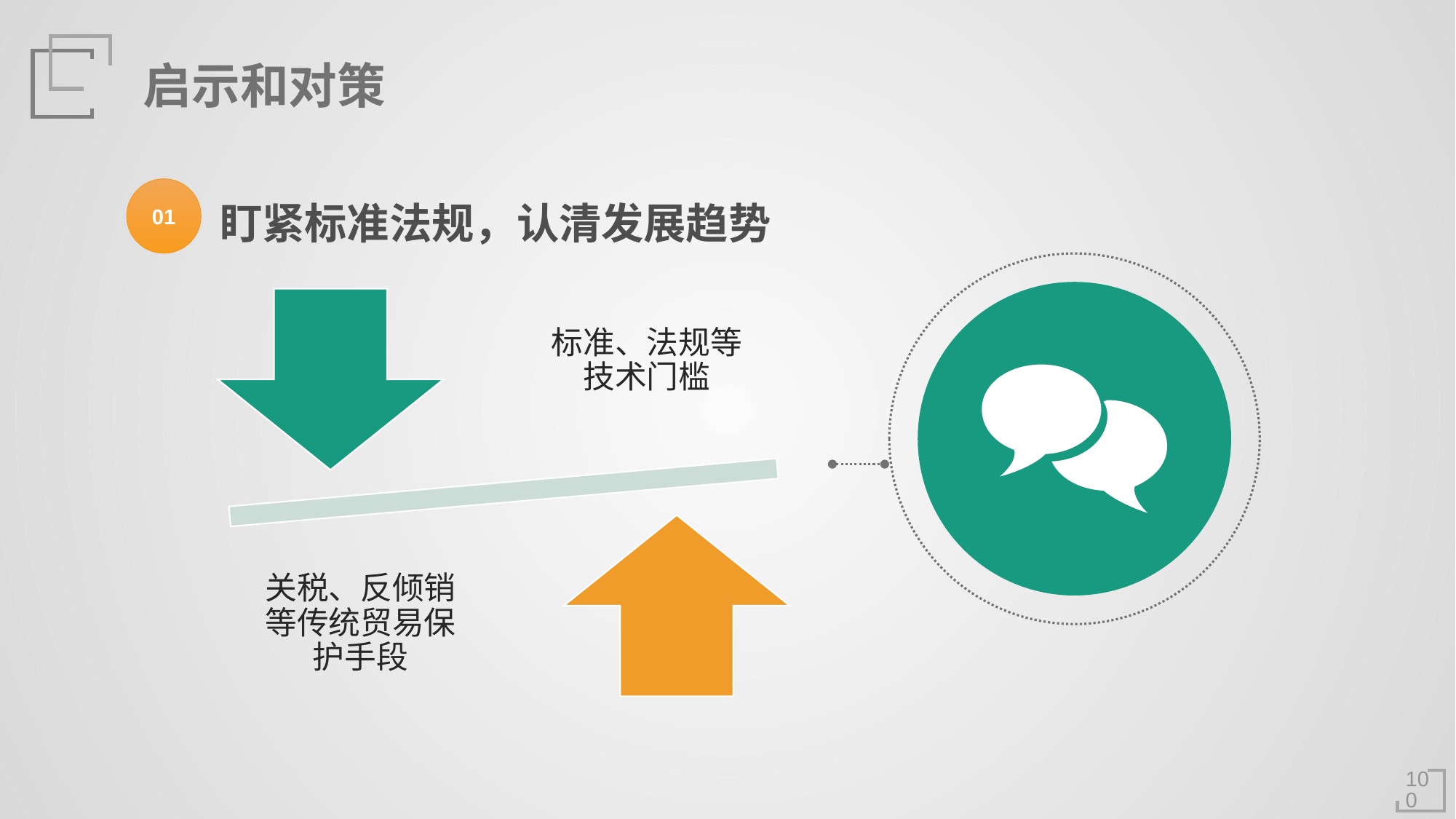

启示和对策
01
盯紧标准法规，认清发展趋势

标准、法规等技术门槛
关税、反倾销等传统贸易保护手段